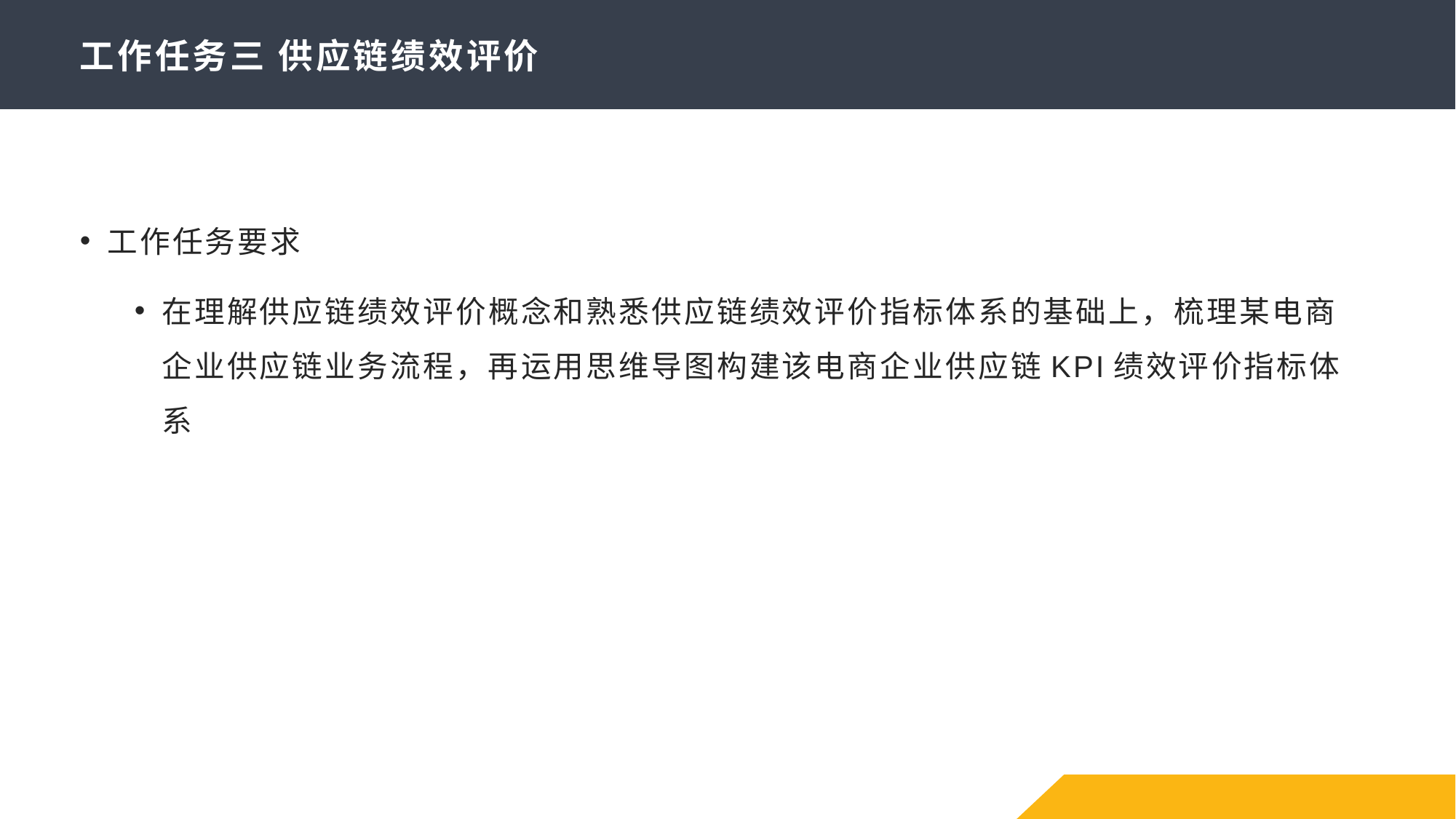

# 工作任务三 供应链绩效评价
工作任务要求
在理解供应链绩效评价概念和熟悉供应链绩效评价指标体系的基础上，梳理某电商企业供应链业务流程，再运用思维导图构建该电商企业供应链KPI绩效评价指标体系